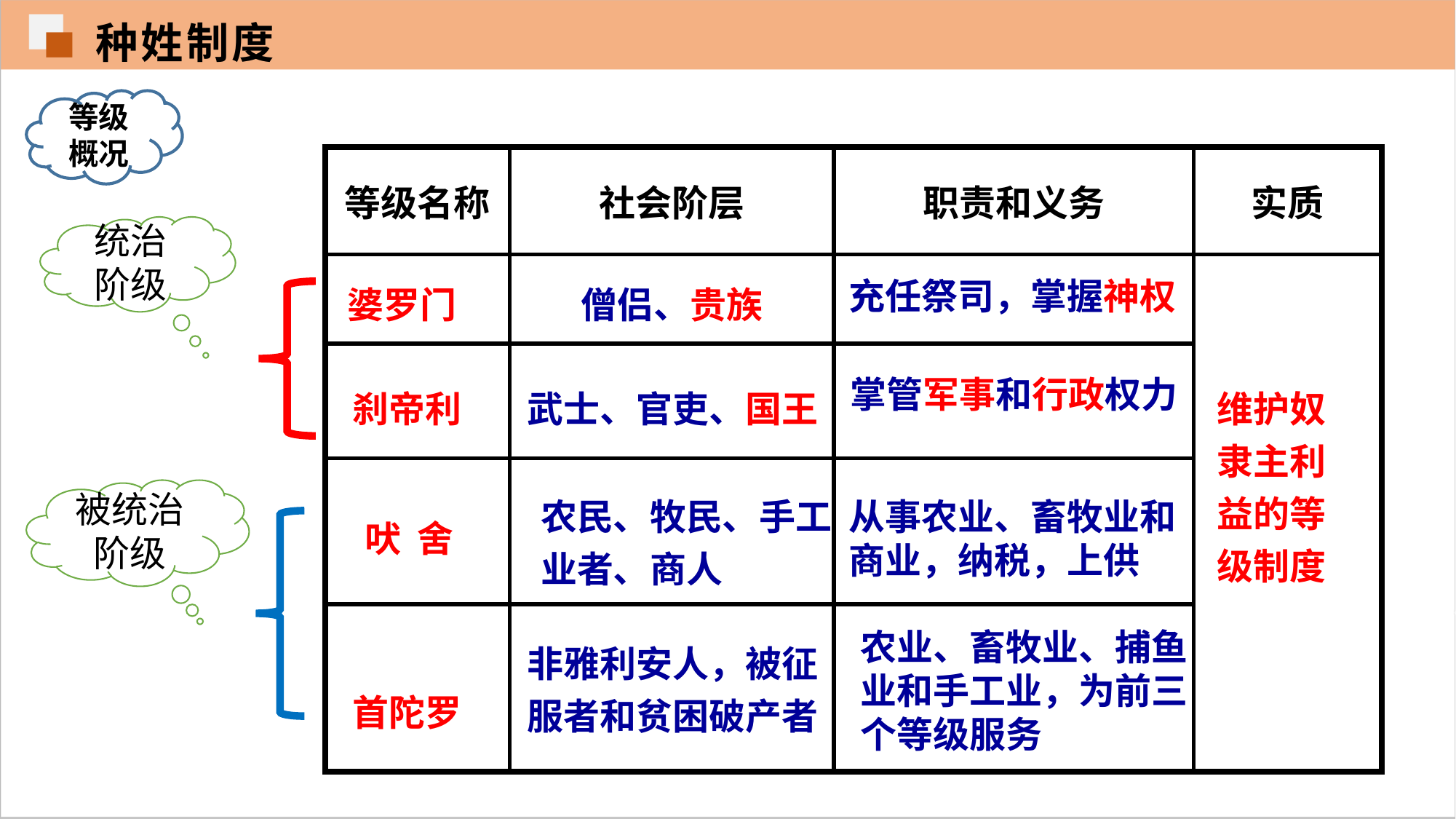

种姓制度
等级概况
| 等级名称 | 社会阶层 | 职责和义务 | 实质 |
| --- | --- | --- | --- |
|  |  |  |  |
|  |  |  |  |
|  |  |  |  |
|  |  |  |  |
统治阶级
充任祭司，掌握神权
婆罗门
僧侣、贵族

掌管军事和行政权力
武士、官吏、国王
维护奴隶主利益的等级制度
刹帝利
被统治阶级
农民、牧民、手工业者、商人
从事农业、畜牧业和商业，纳税，上供

吠  舍
农业、畜牧业、捕鱼业和手工业，为前三个等级服务
非雅利安人，被征服者和贫困破产者
首陀罗